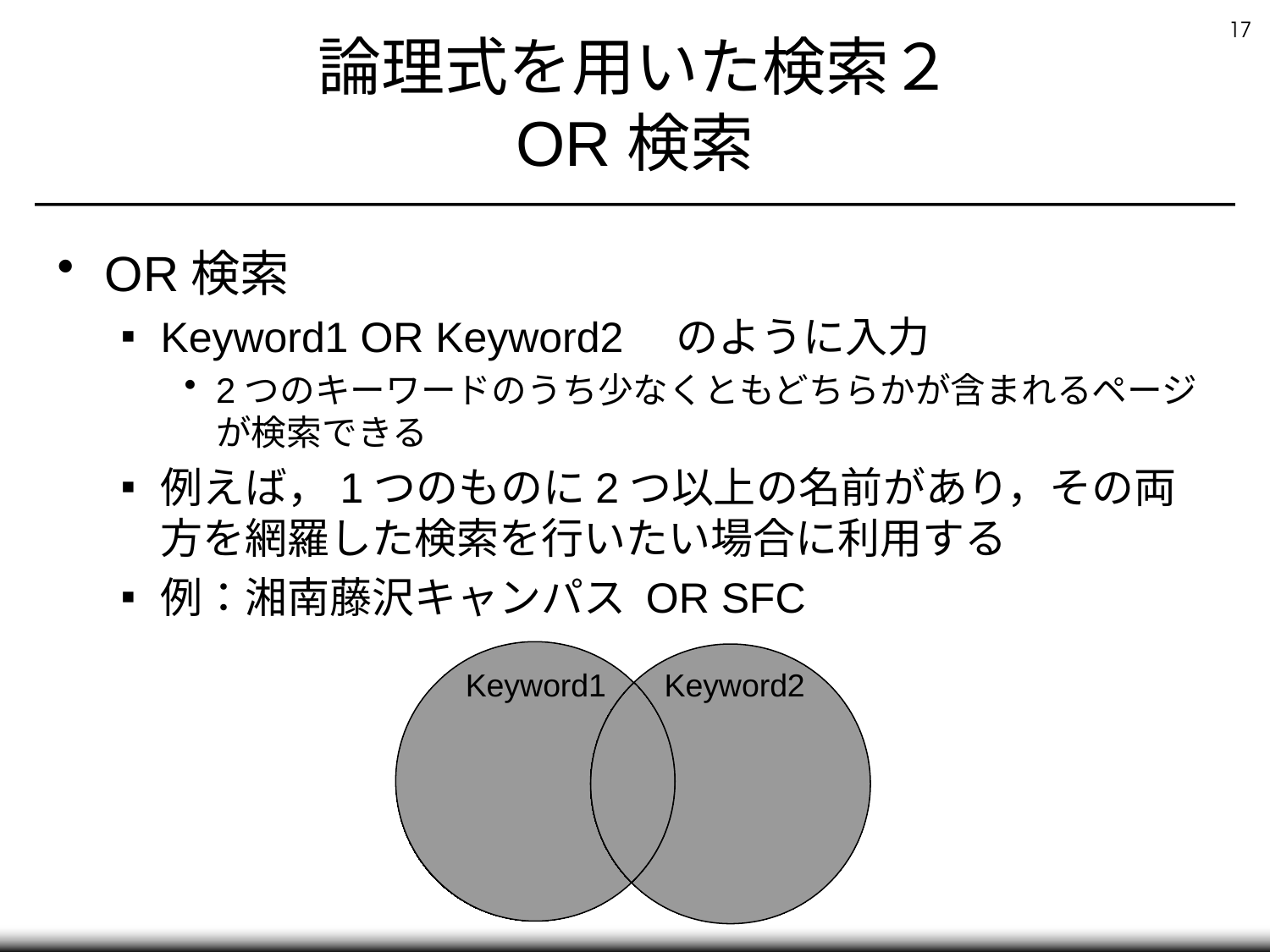

# 論理式を用いた検索２ OR検索
OR検索
Keyword1 OR Keyword2　のように入力
2つのキーワードのうち少なくともどちらかが含まれるページが検索できる
例えば，1つのものに2つ以上の名前があり，その両方を網羅した検索を行いたい場合に利用する
例：湘南藤沢キャンパス OR SFC

Keyword1
Keyword2